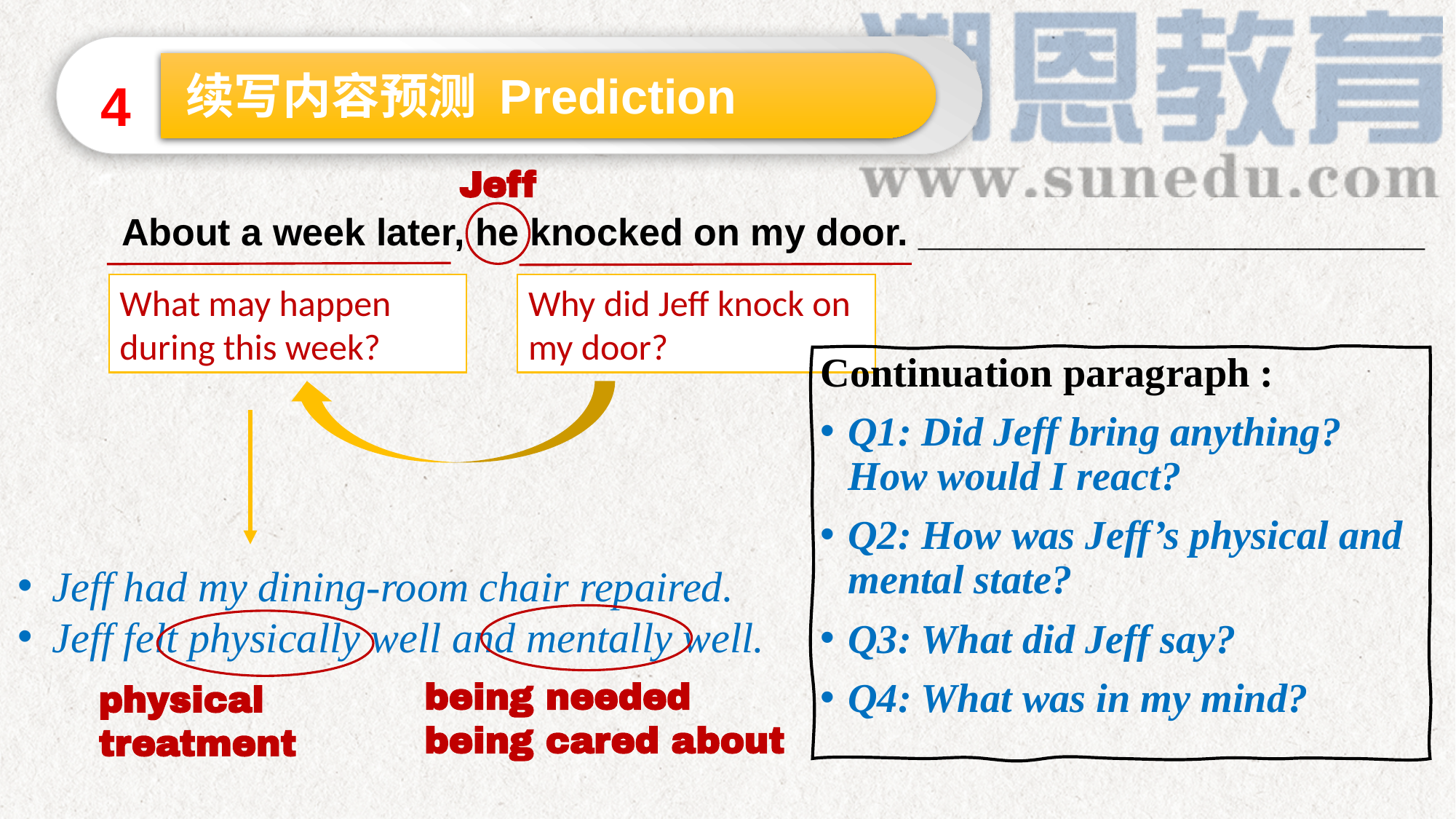

4
续写内容预测 Prediction
Jeff

About a week later, he knocked on my door. ________________________
What may happen during this week?
Why did Jeff knock on my door?
Continuation paragraph :
Q1: Did Jeff bring anything? How would I react?
Q2: How was Jeff’s physical and mental state?
Q3: What did Jeff say?
Q4: What was in my mind?

Jeff had my dining-room chair repaired.
Jeff felt physically well and mentally well.

being needed
being cared about
physical treatment